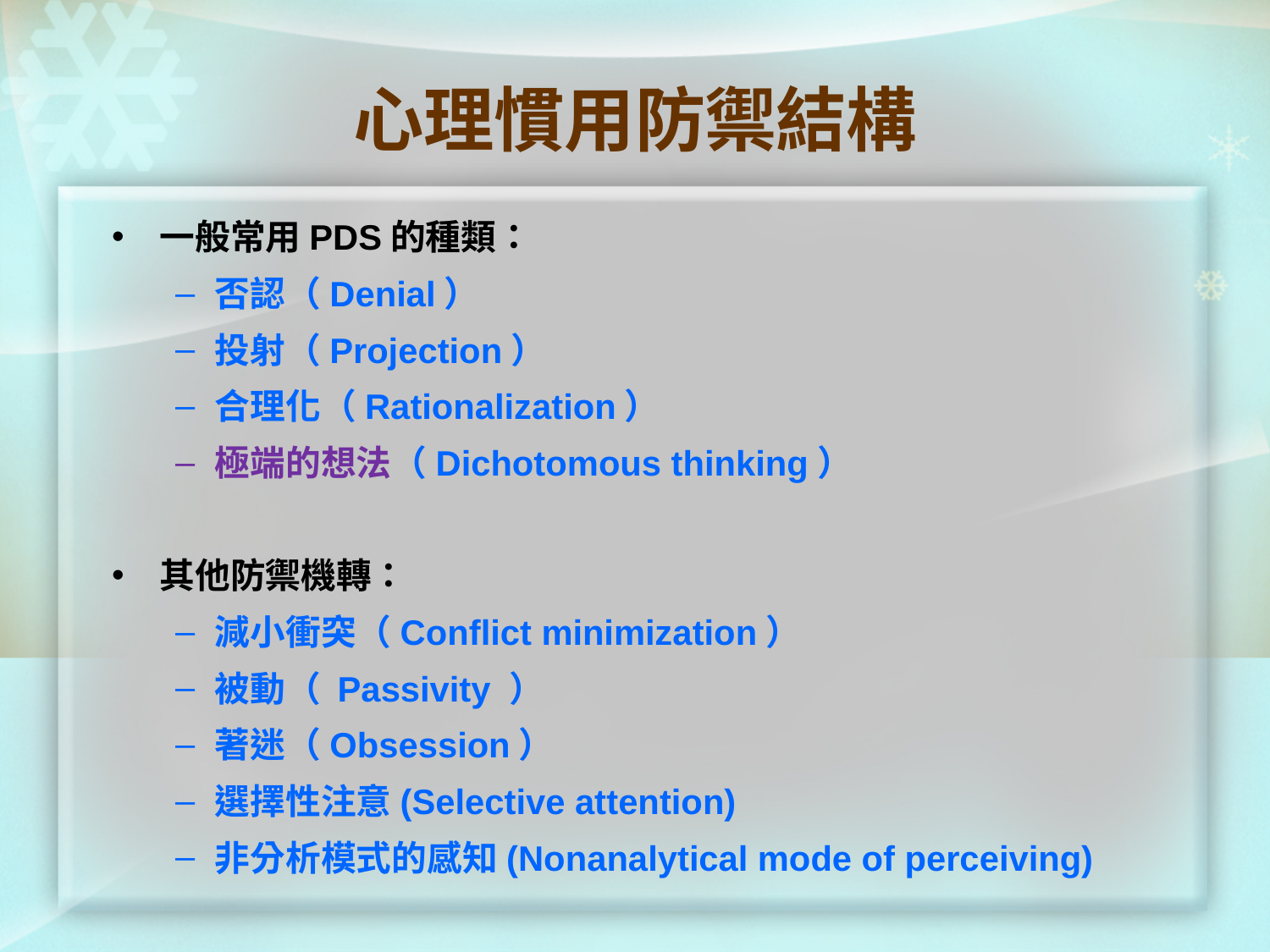

# 心理慣用防禦結構
一般常用PDS的種類：
否認（Denial）
投射（Projection）
合理化（Rationalization）
極端的想法（Dichotomous thinking）

其他防禦機轉：
減小衝突（Conflict minimization）
被動（ Passivity ）
著迷（Obsession）
選擇性注意(Selective attention)
非分析模式的感知(Nonanalytical mode of perceiving)